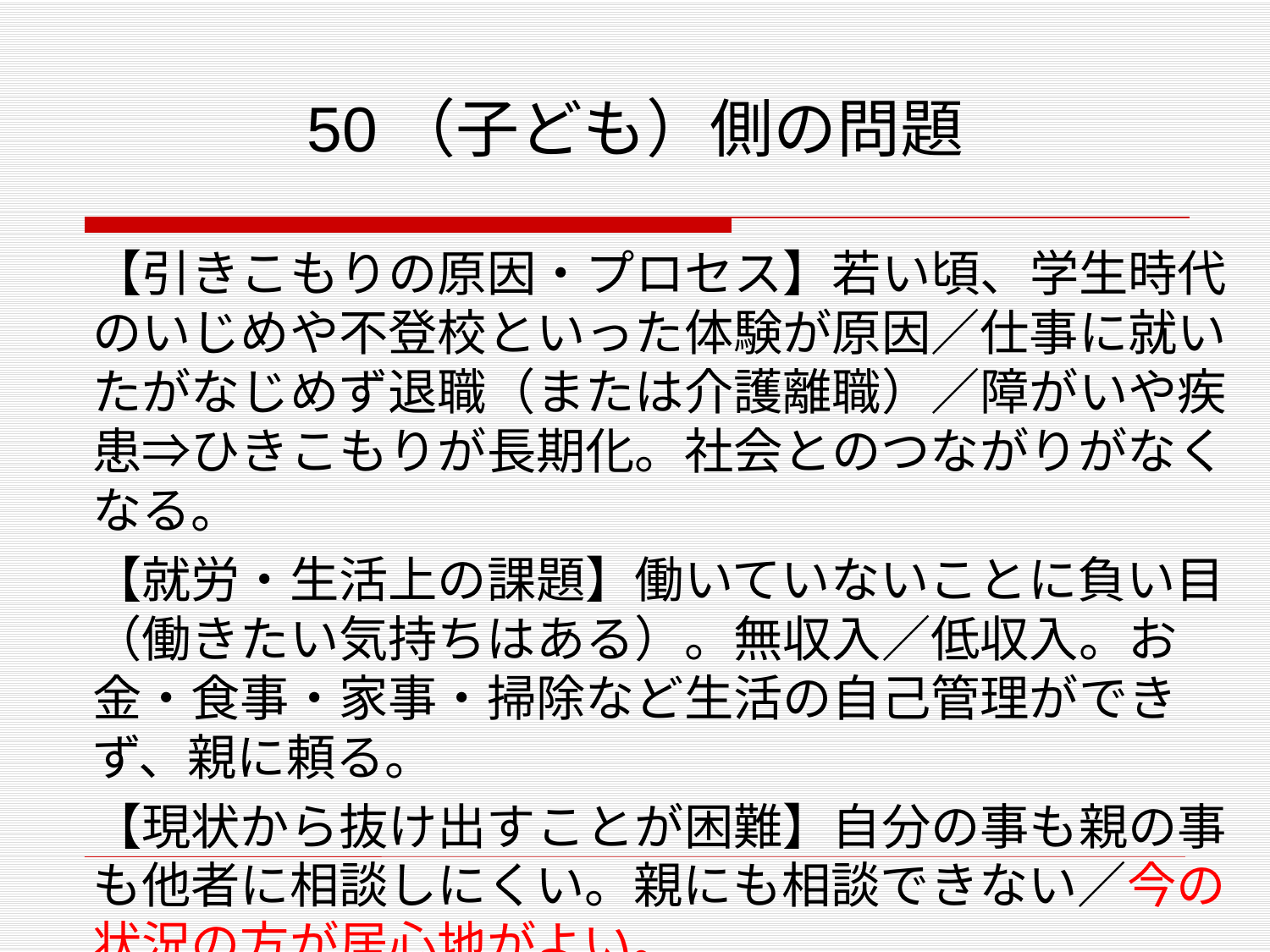

# 50（子ども）側の問題
【引きこもりの原因・プロセス】若い頃、学生時代のいじめや不登校といった体験が原因／仕事に就いたがなじめず退職（または介護離職）／障がいや疾患⇒ひきこもりが長期化。社会とのつながりがなくなる。
【就労・生活上の課題】働いていないことに負い目（働きたい気持ちはある）。無収入／低収入。お金・食事・家事・掃除など生活の自己管理ができず、親に頼る。
【現状から抜け出すことが困難】自分の事も親の事も他者に相談しにくい。親にも相談できない／今の状況の方が居心地がよい。